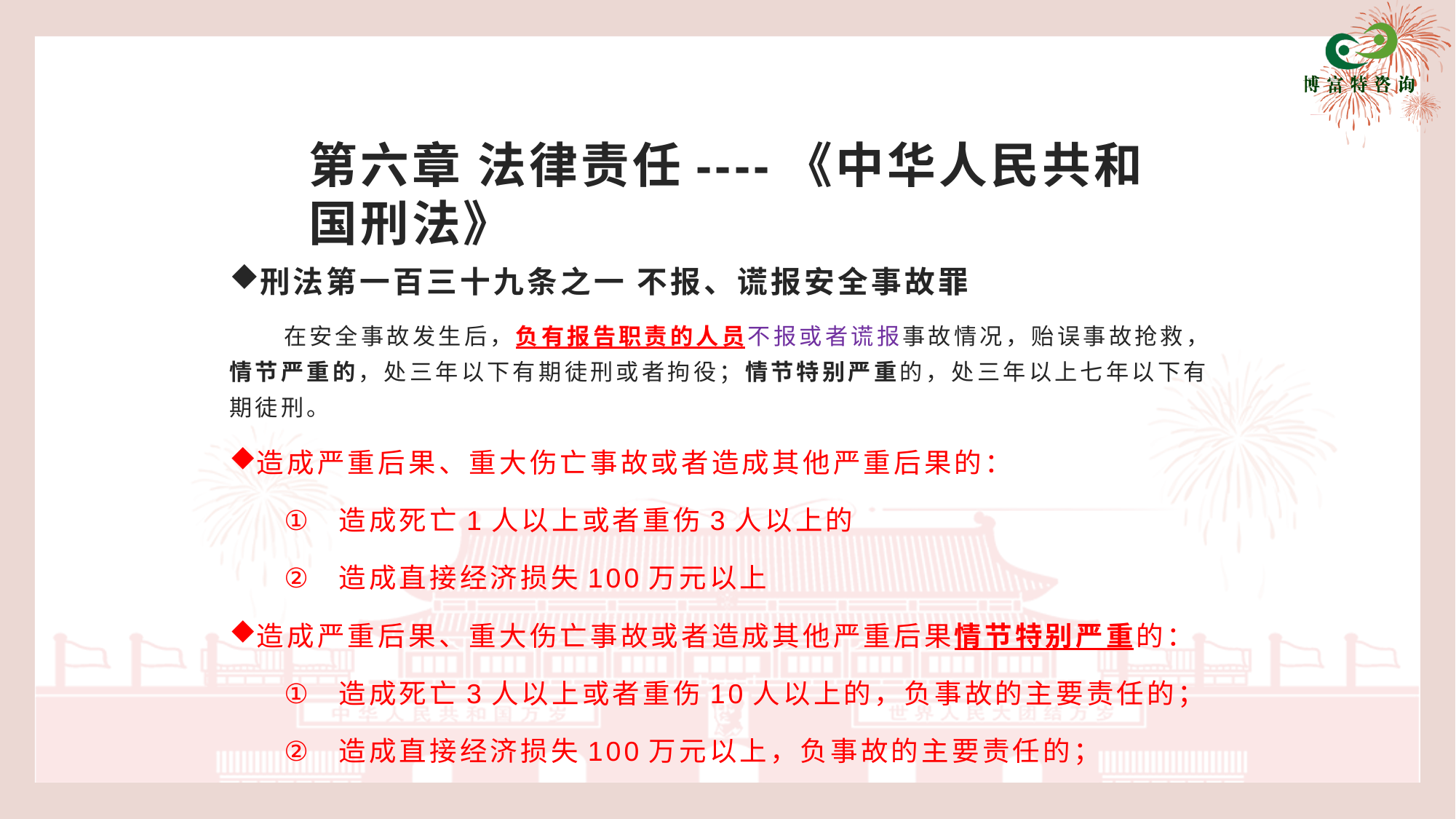

# 第六章 法律责任----《中华人民共和国刑法》
刑法第一百三十九条之一 不报、谎报安全事故罪
      在安全事故发生后，负有报告职责的人员不报或者谎报事故情况，贻误事故抢救，情节严重的，处三年以下有期徒刑或者拘役；情节特别严重的，处三年以上七年以下有期徒刑。
造成严重后果、重大伤亡事故或者造成其他严重后果的：
造成死亡1人以上或者重伤3人以上的
造成直接经济损失100万元以上
造成严重后果、重大伤亡事故或者造成其他严重后果情节特别严重的：
造成死亡3人以上或者重伤10人以上的，负事故的主要责任的；
造成直接经济损失100万元以上，负事故的主要责任的；